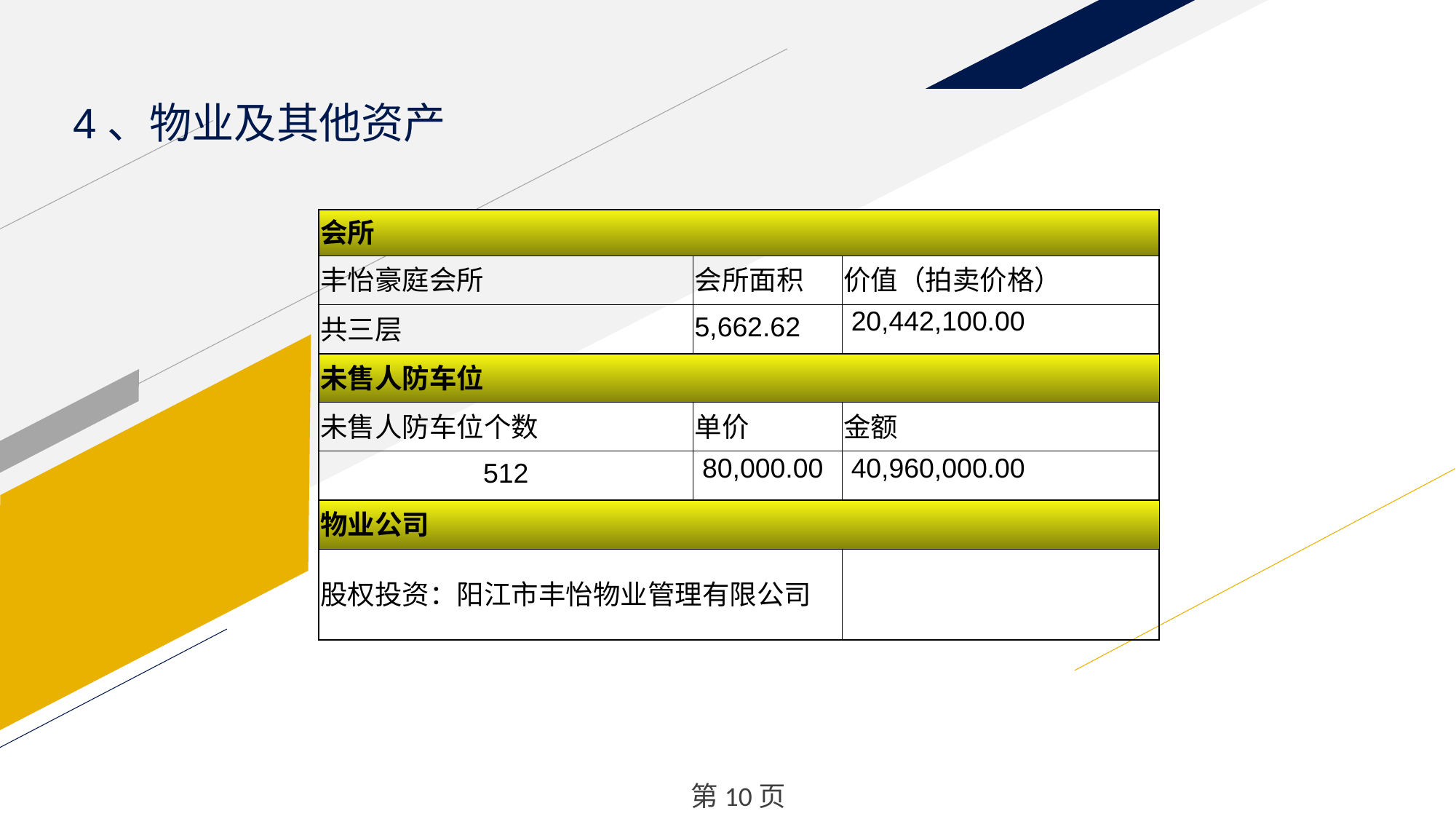

4、物业及其他资产
| 会所 |  |  |
| --- | --- | --- |
| 丰怡豪庭会所 | 会所面积 | 价值（拍卖价格） |
| 共三层 | 5,662.62 | 20,442,100.00 |
| 未售人防车位 |  |  |
| 未售人防车位个数 | 单价 | 金额 |
| 512 | 80,000.00 | 40,960,000.00 |
| 物业公司 |  |  |
| 股权投资：阳江市丰怡物业管理有限公司 |  |  |
                  第10页